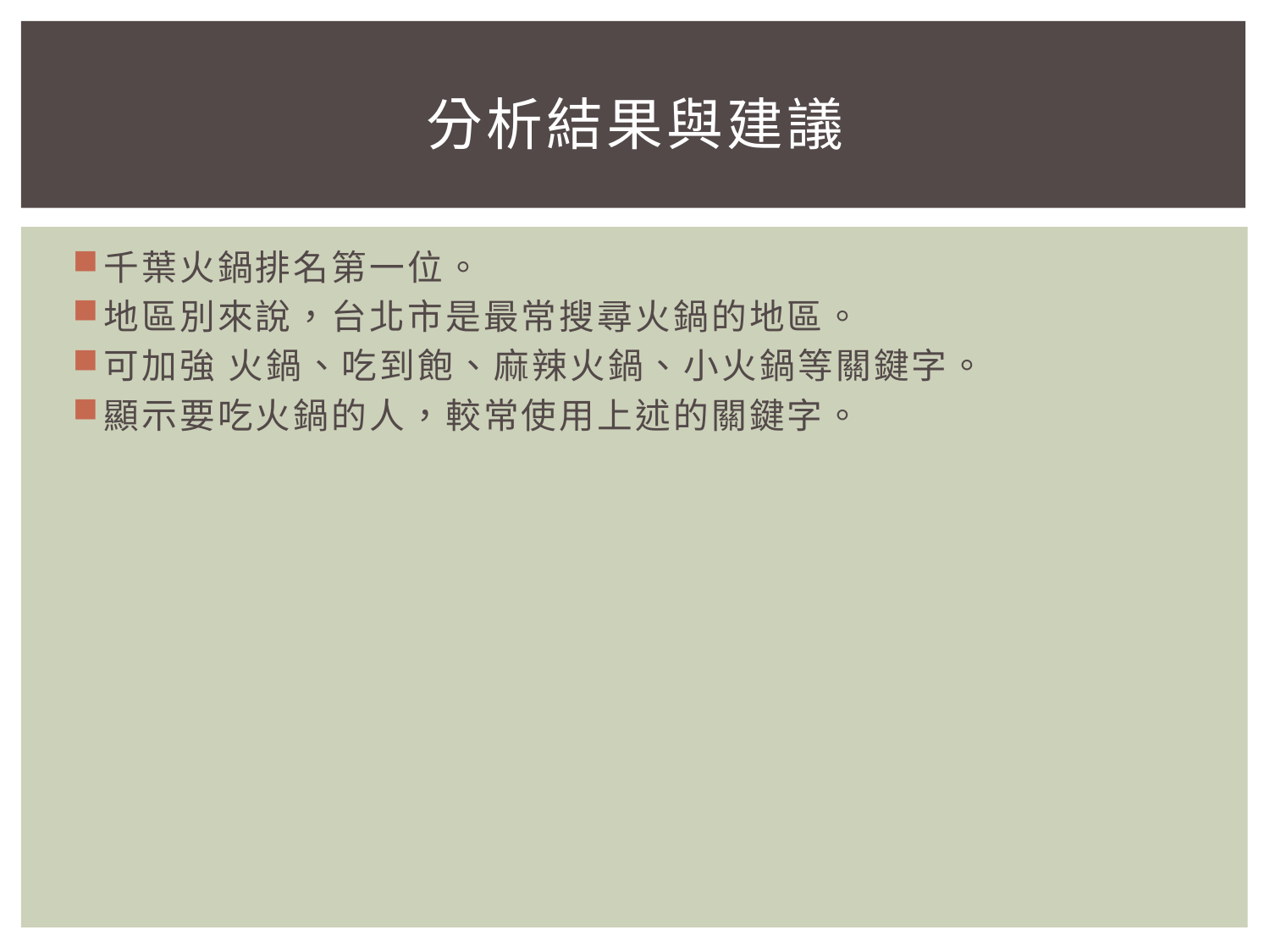

# 分析結果與建議
千葉火鍋排名第一位。
地區別來說，台北市是最常搜尋火鍋的地區。
可加強 火鍋、吃到飽、麻辣火鍋、小火鍋等關鍵字。
顯示要吃火鍋的人，較常使用上述的關鍵字。